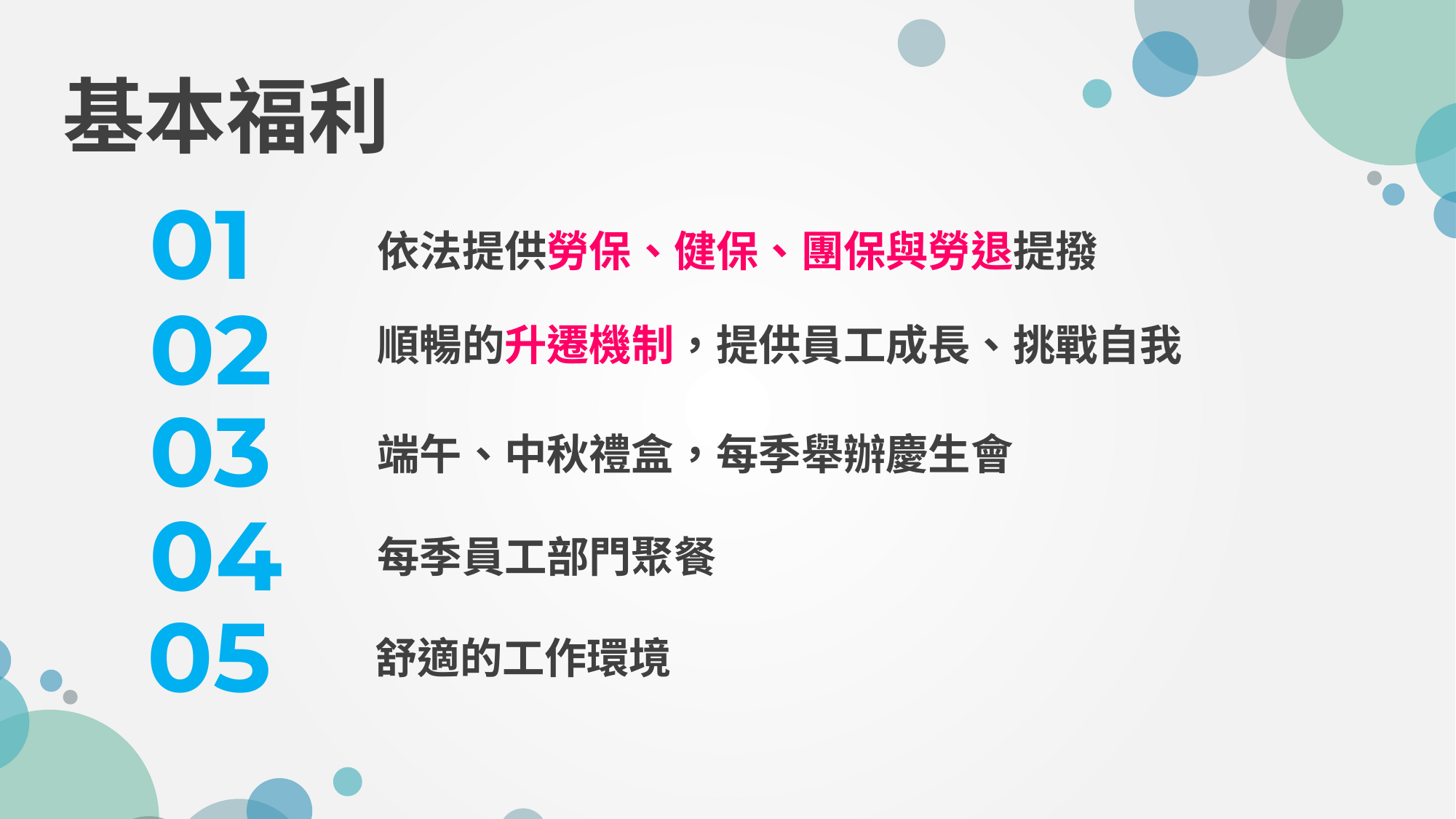

基本福利
01
依法提供勞保、健保、團保與勞退提撥
02
順暢的升遷機制，提供員工成長、挑戰自我
03
端午、中秋禮盒，每季舉辦慶生會
04
每季員工部門聚餐
05
舒適的工作環境